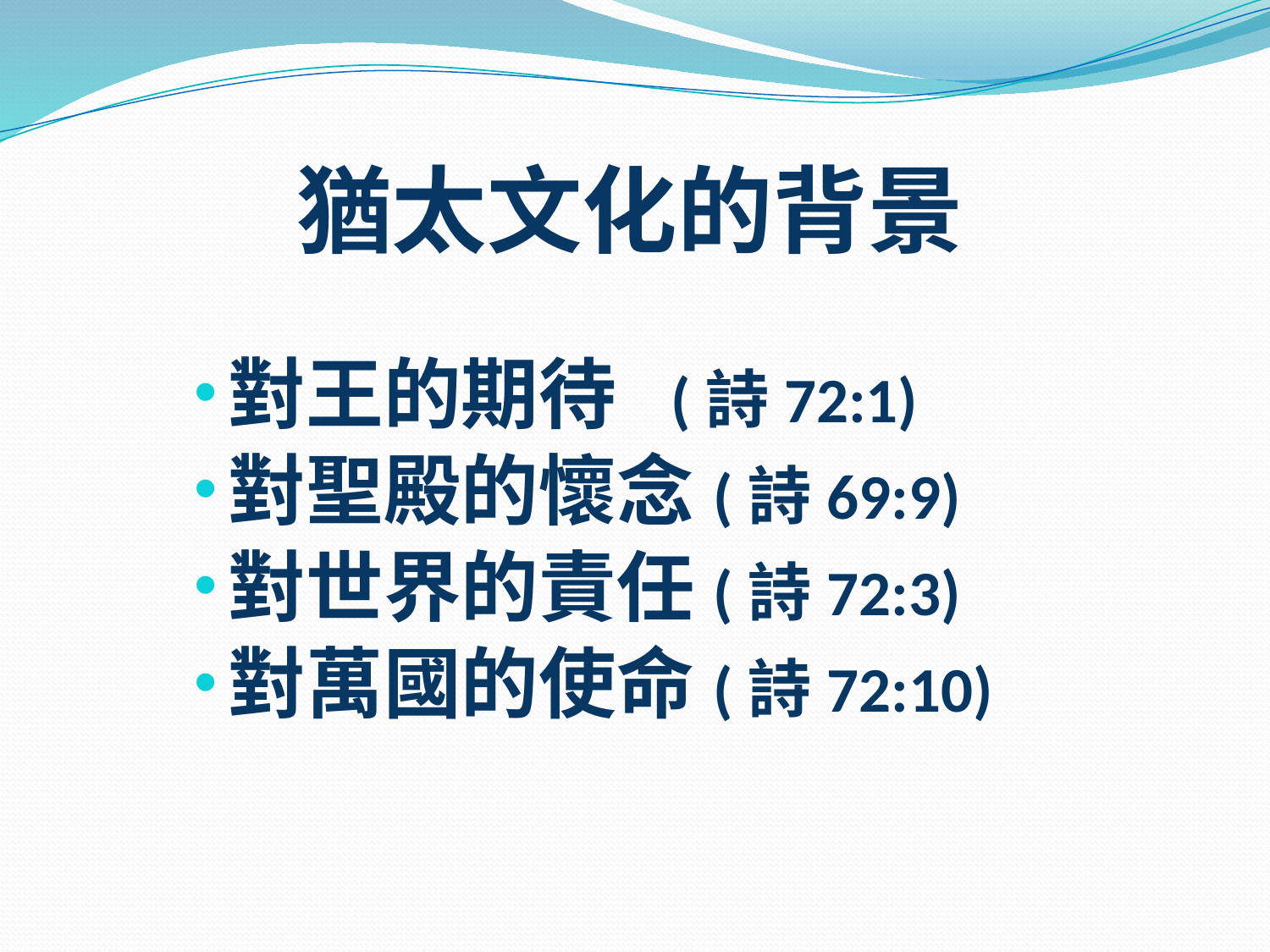

# 猶太文化的背景
對王的期待  (詩72:1)
對聖殿的懷念(詩69:9)
對世界的責任(詩72:3)
對萬國的使命(詩72:10)